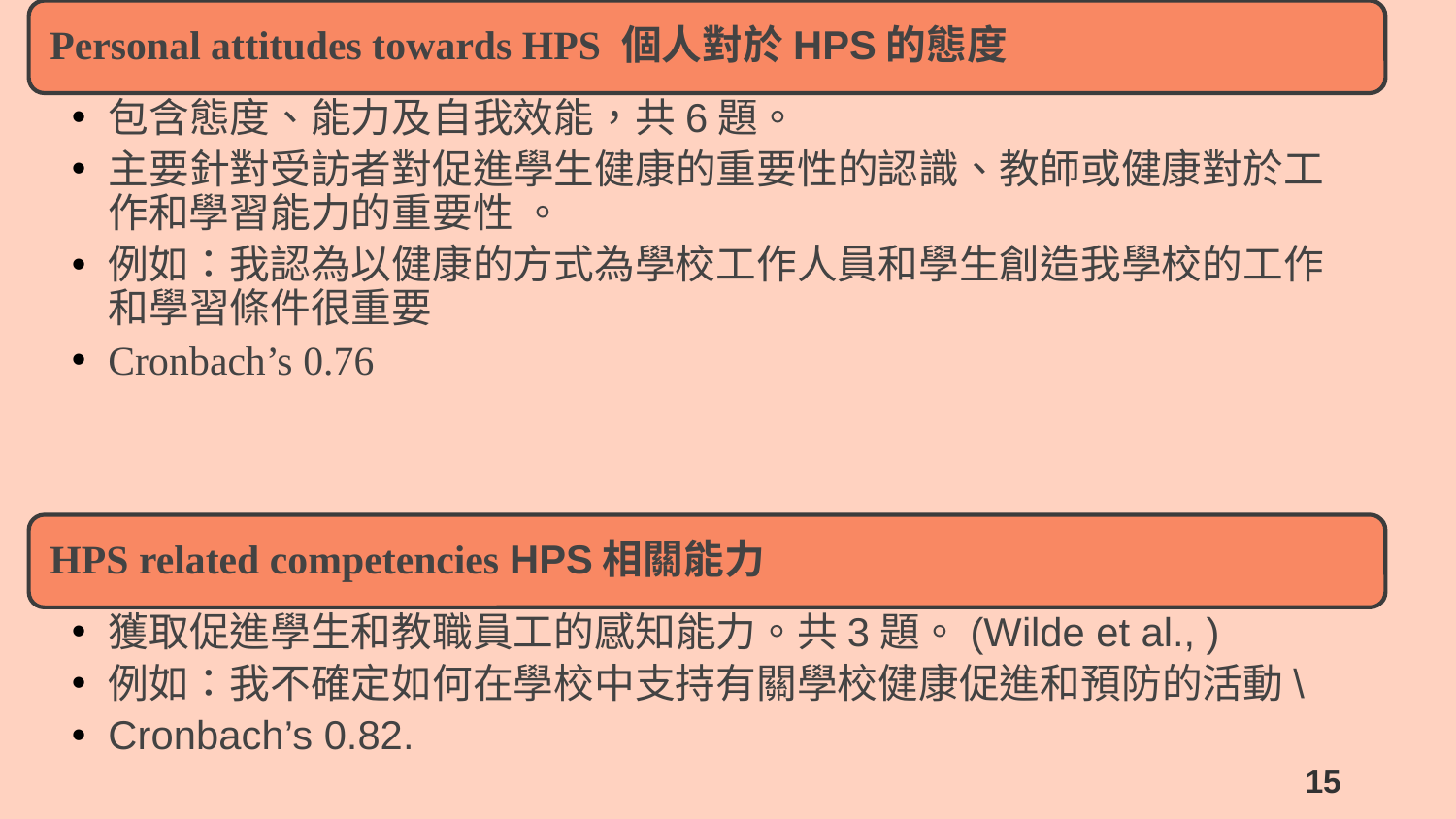

Personal attitudes towards HPS 個人對於HPS的態度
包含態度、能力及自我效能，共6題。
主要針對受訪者對促進學生健康的重要性的認識、教師或健康對於工作和學習能力的重要性 。
例如：我認為以健康的方式為學校工作人員和學生創造我學校的工作和學習條件很重要
Cronbach’s 0.76
HPS related competencies HPS相關能力
獲取促進學生和教職員工的感知能力。共3題。(Wilde et al., )
例如：我不確定如何在學校中支持有關學校健康促進和預防的活動\
Cronbach’s 0.82.
15